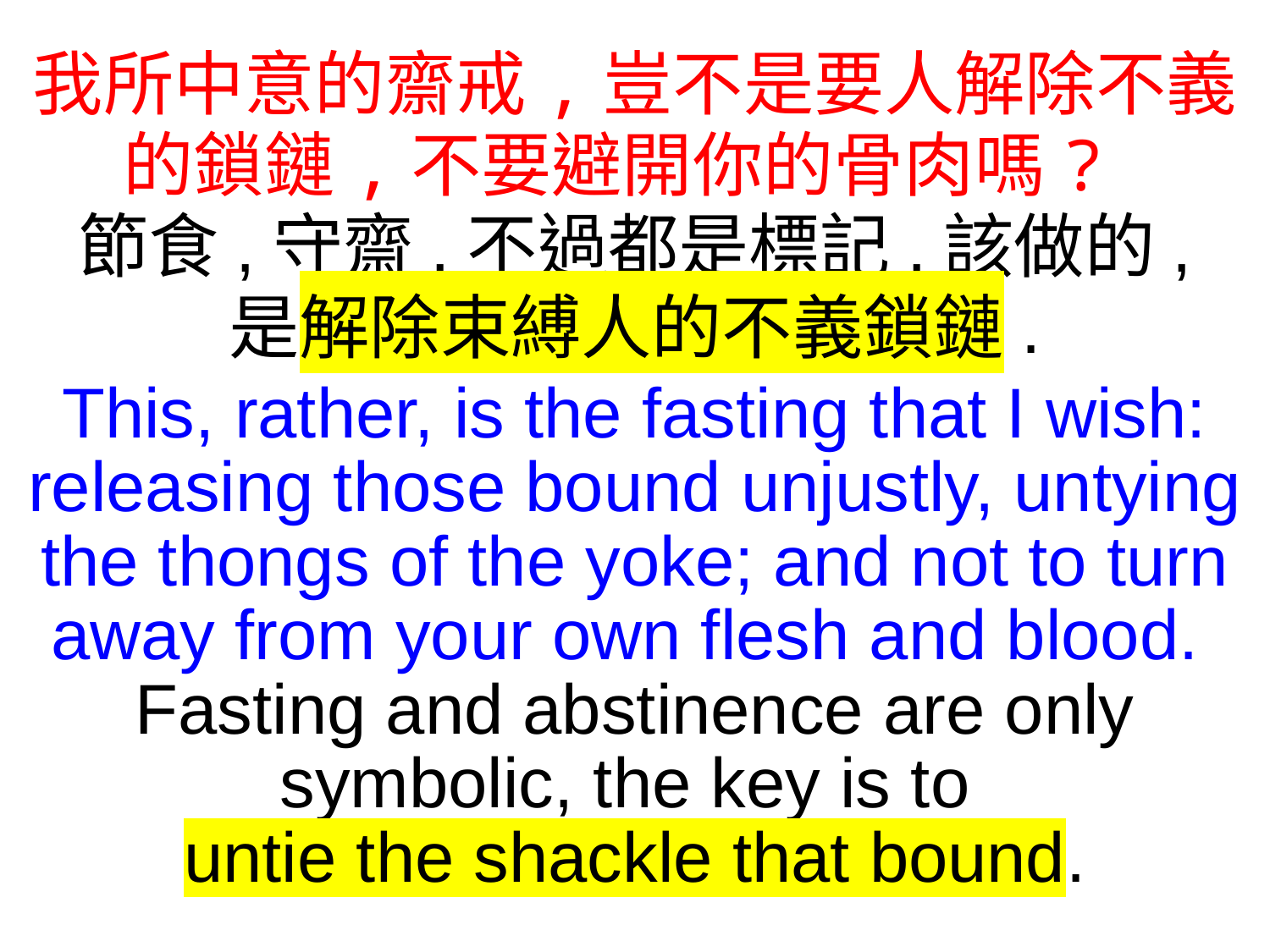

我所中意的齋戒,豈不是要人解除不義的鎖鏈,不要避開你的骨肉嗎?
節食,守齋,不過都是標記,該做的,
是解除束縛人的不義鎖鏈.
This, rather, is the fasting that I wish: releasing those bound unjustly, untying the thongs of the yoke; and not to turn away from your own flesh and blood.
Fasting and abstinence are only symbolic, the key is to
untie the shackle that bound.